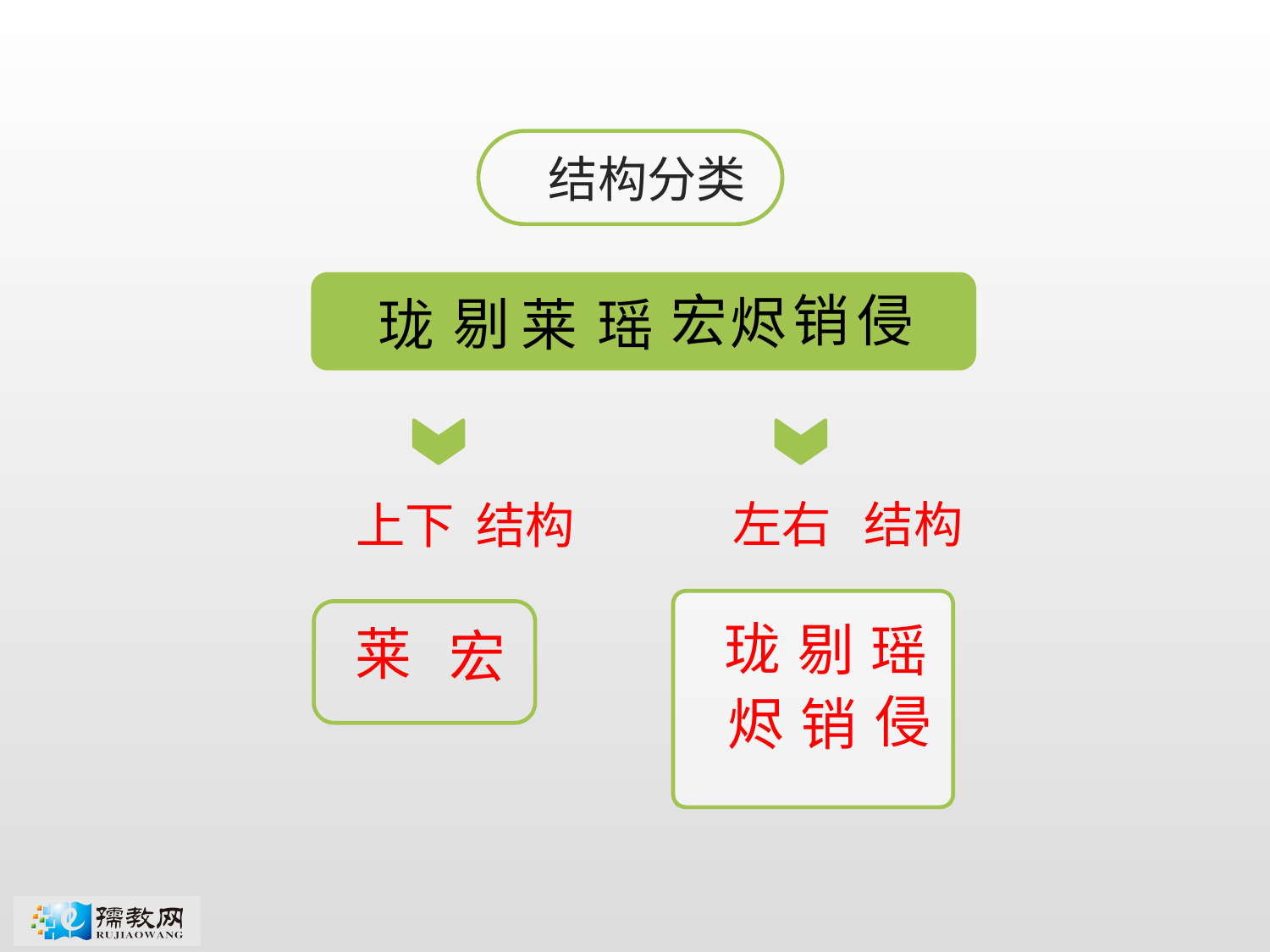

结构分类

宏
销
侵
烬
剔
珑
莱
瑶

左右   结构
上下  结构

珑
剔
瑶
莱
宏
侵
烬
销